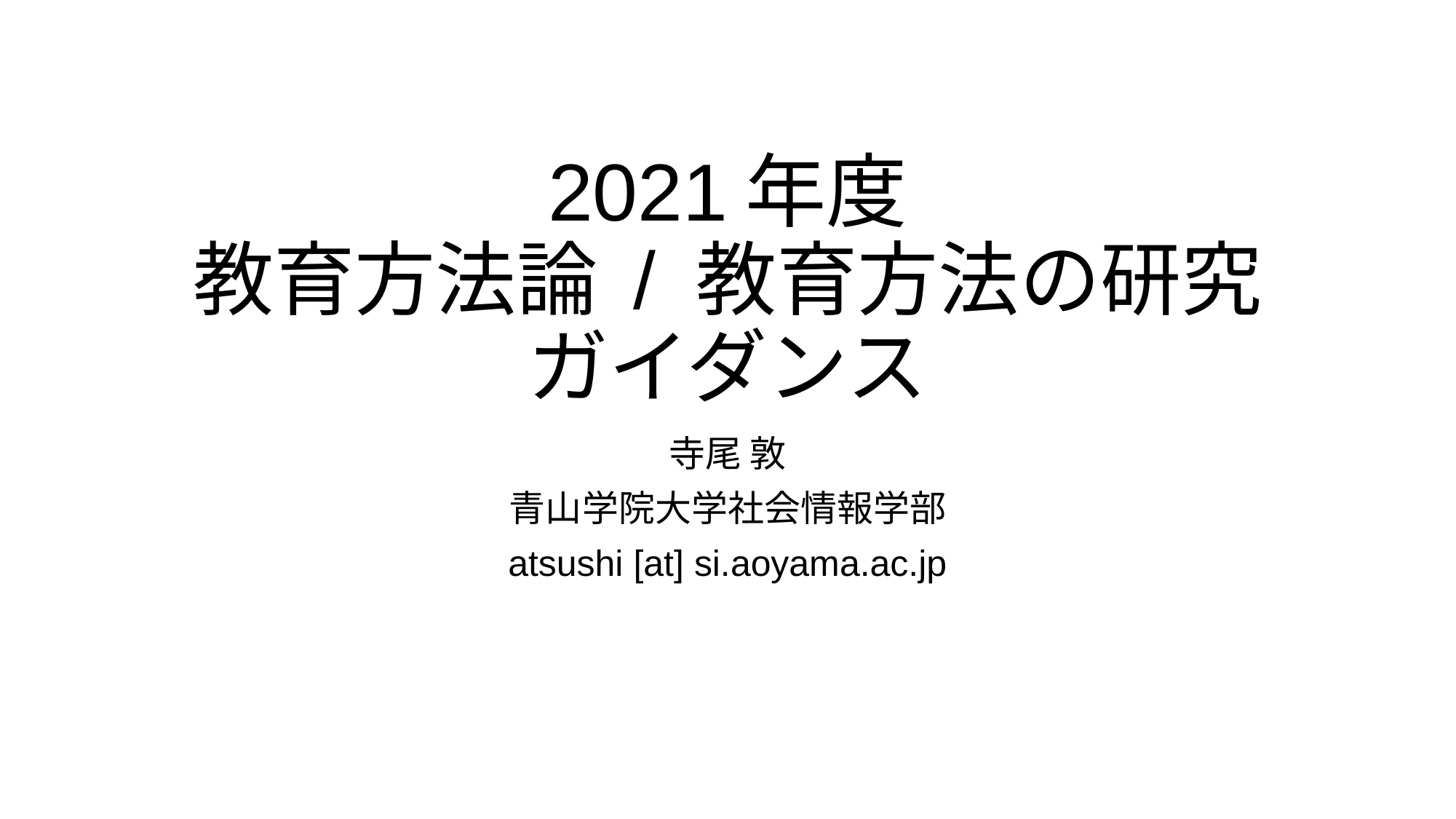

# 2021年度 教育方法論 / 教育方法の研究 ガイダンス
寺尾 敦
青山学院大学社会情報学部
atsushi [at] si.aoyama.ac.jp